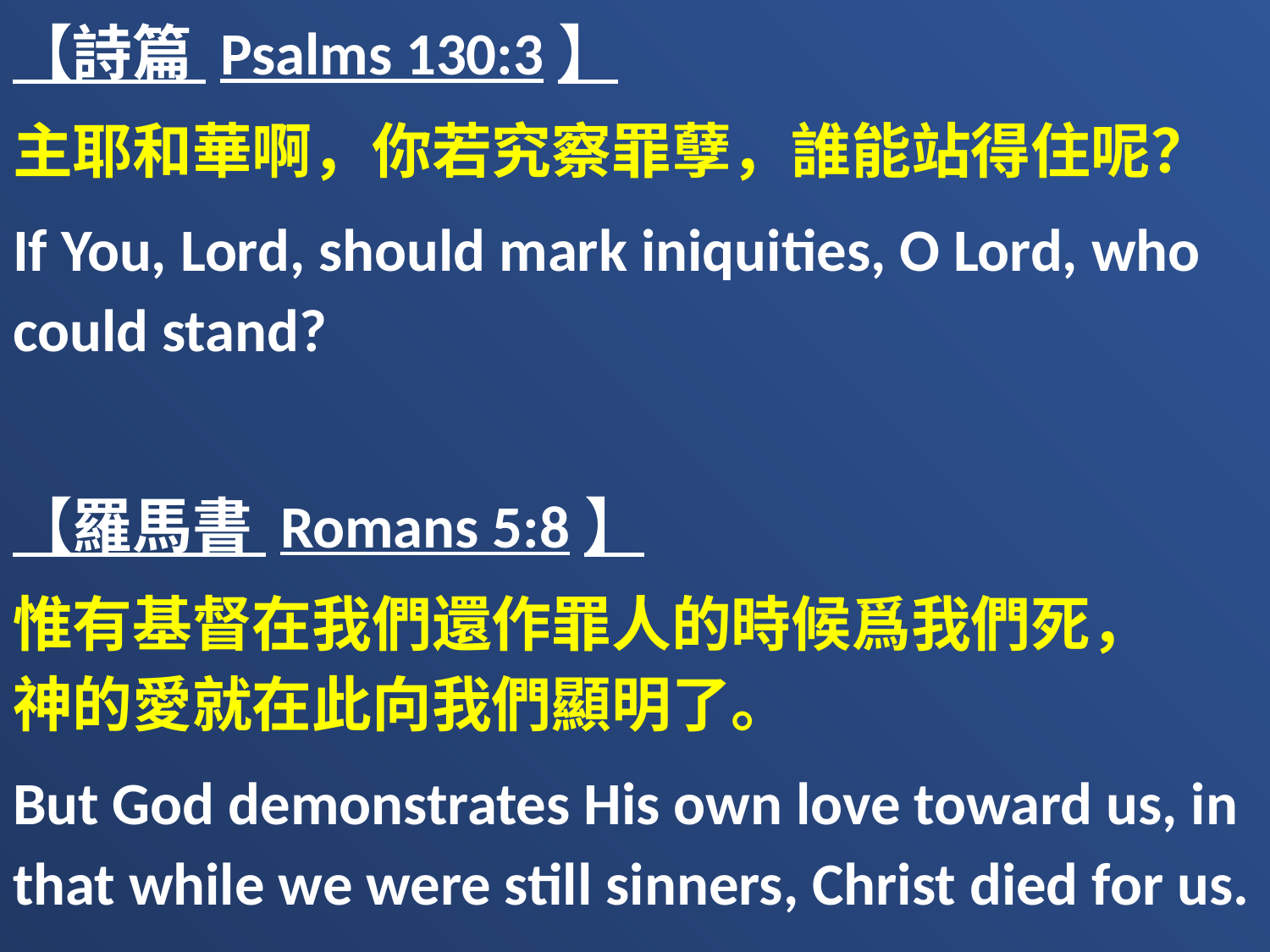

【詩篇 Psalms 130:3】
主耶和華啊，你若究察罪孽，誰能站得住呢？
If You, Lord, should mark iniquities, O Lord, who could stand?

【羅馬書 Romans 5:8】
惟有基督在我們還作罪人的時候爲我們死，　神的愛就在此向我們顯明了。
But God demonstrates His own love toward us, in that while we were still sinners, Christ died for us.